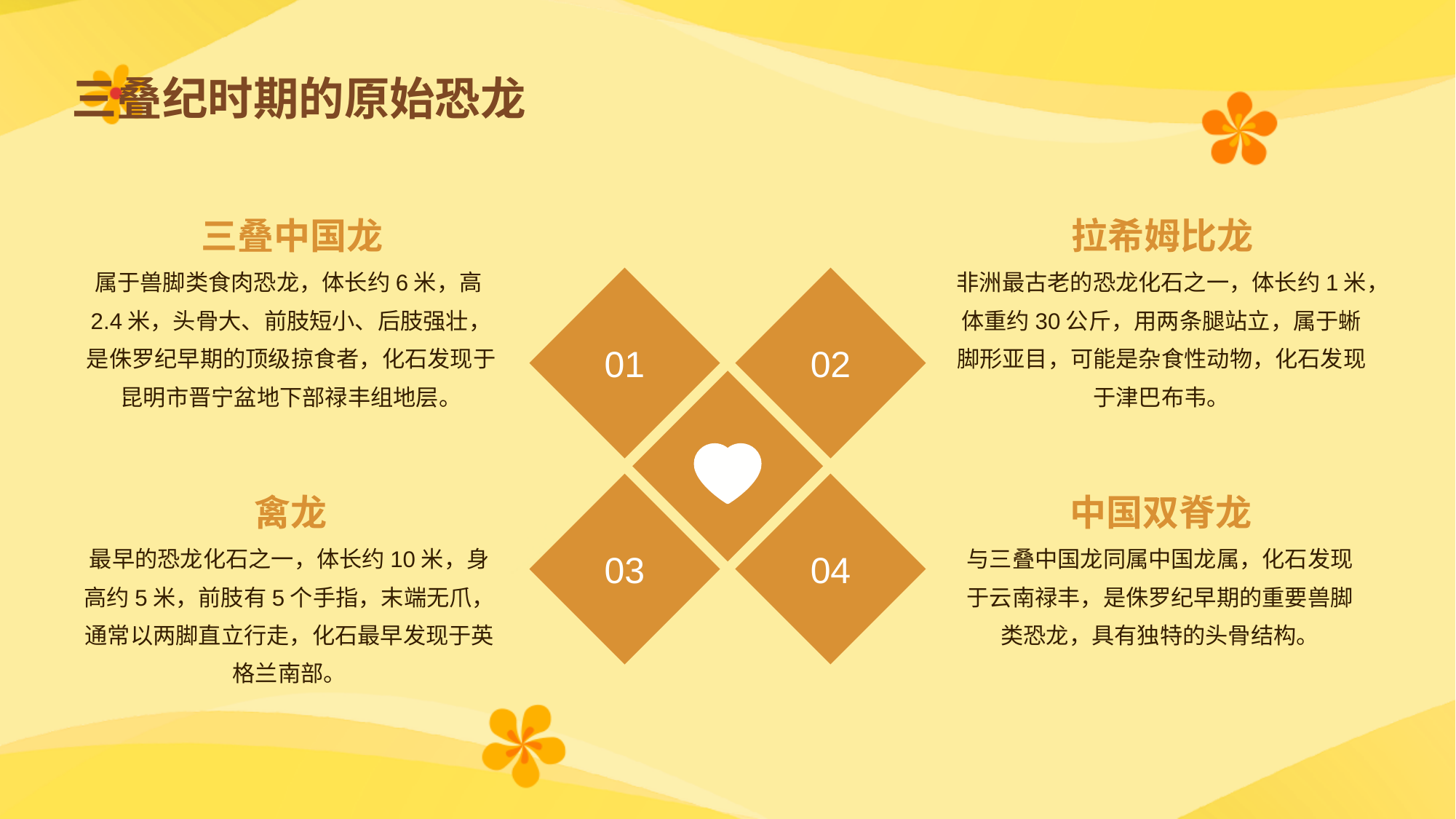

三叠纪时期的原始恐龙
三叠中国龙
拉希姆比龙
属于兽脚类食肉恐龙，体长约6米，高2.4米，头骨大、前肢短小、后肢强壮，是侏罗纪早期的顶级掠食者，化石发现于昆明市晋宁盆地下部禄丰组地层。
非洲最古老的恐龙化石之一，体长约1米，体重约30公斤，用两条腿站立，属于蜥脚形亚目，可能是杂食性动物，化石发现于津巴布韦。

01
02

禽龙

中国双脊龙
最早的恐龙化石之一，体长约10米，身高约5米，前肢有5个手指，末端无爪，通常以两脚直立行走，化石最早发现于英格兰南部。
与三叠中国龙同属中国龙属，化石发现于云南禄丰，是侏罗纪早期的重要兽脚类恐龙，具有独特的头骨结构。
03
04